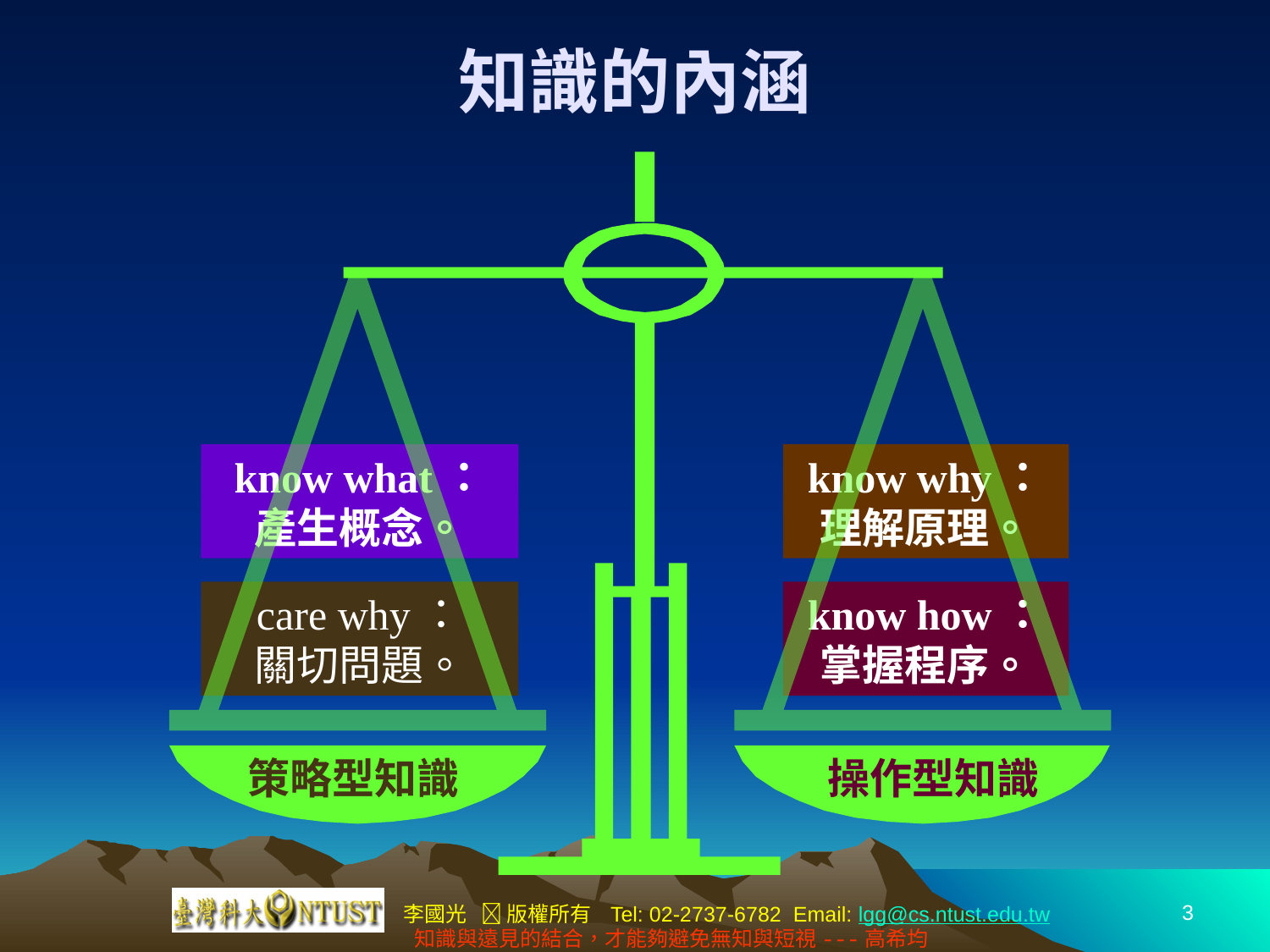

# 知識的內涵

know what：
產生概念。
know why：
理解原理。

care why：
關切問題。
know how：
掌握程序。

策略型知識
操作型知識
3